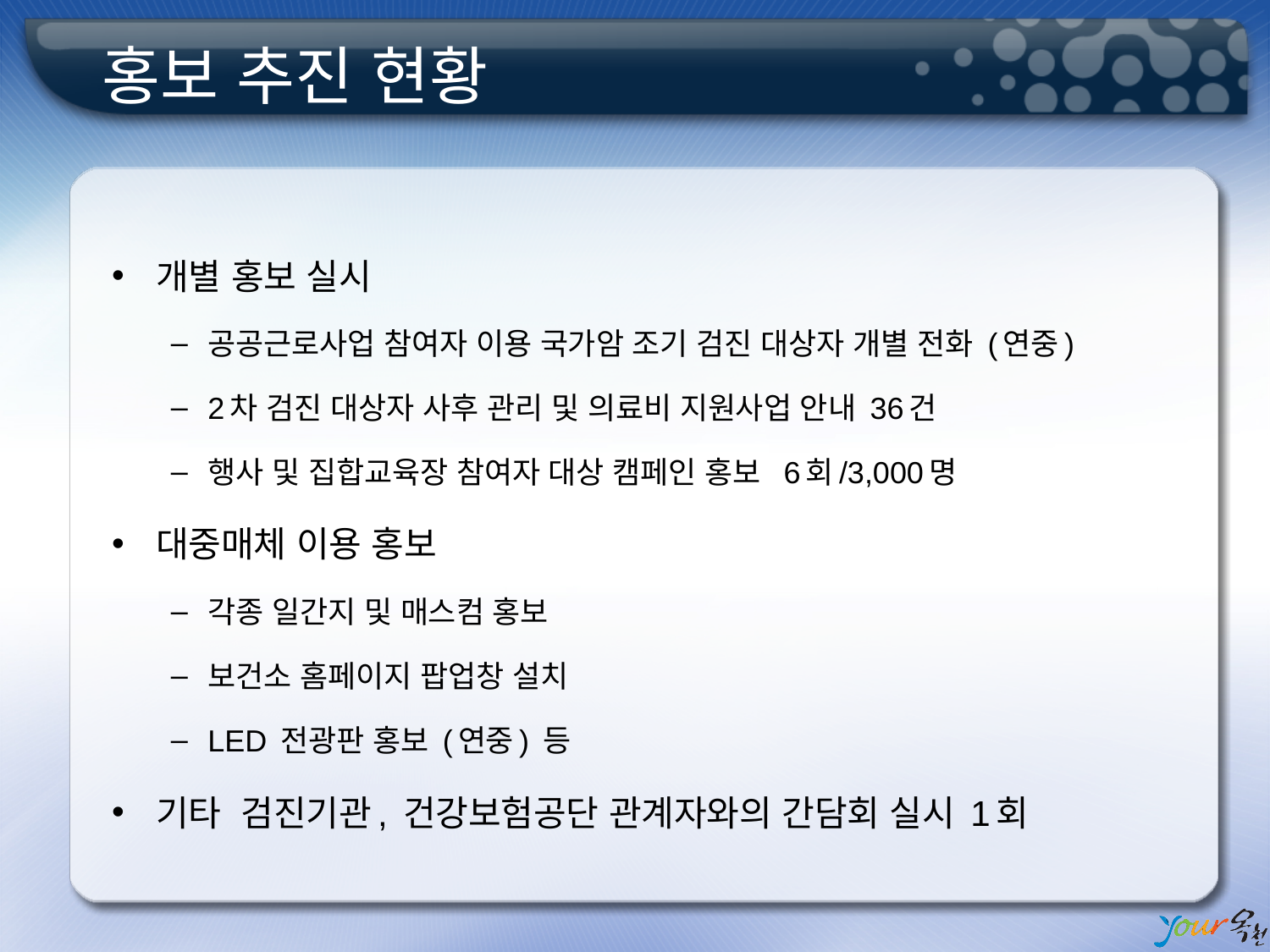

# 홍보 추진 현황
개별 홍보 실시
공공근로사업 참여자 이용 국가암 조기 검진 대상자 개별 전화 (연중)
2차 검진 대상자 사후 관리 및 의료비 지원사업 안내 36건
행사 및 집합교육장 참여자 대상 캠페인 홍보  6회/3,000명
대중매체 이용 홍보
각종 일간지 및 매스컴 홍보
보건소 홈페이지 팝업창 설치
LED 전광판 홍보 (연중) 등
기타  검진기관, 건강보험공단 관계자와의 간담회 실시 1회